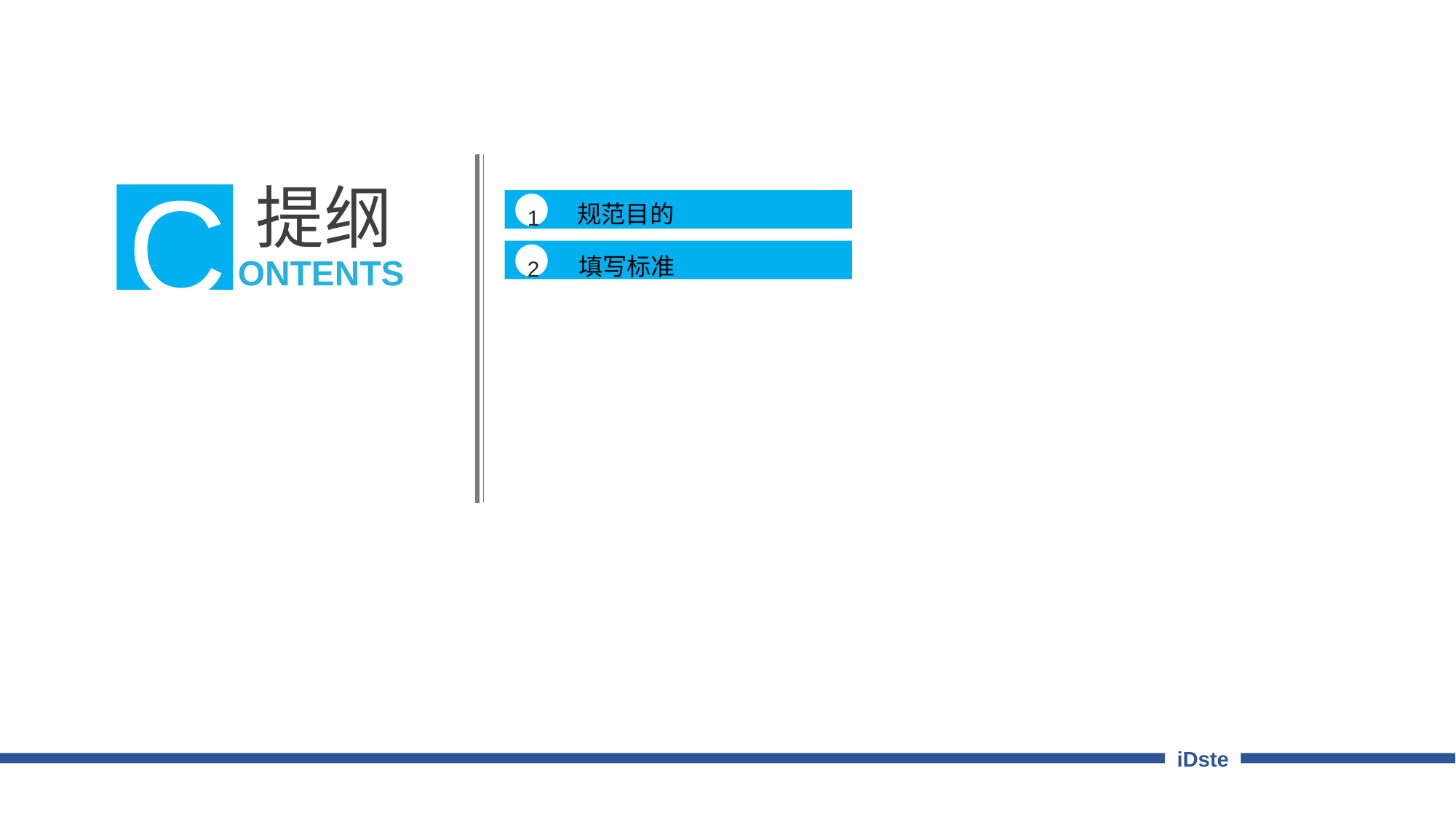

C
 提纲

ONTENTS

1

规范目的

2

填写标准